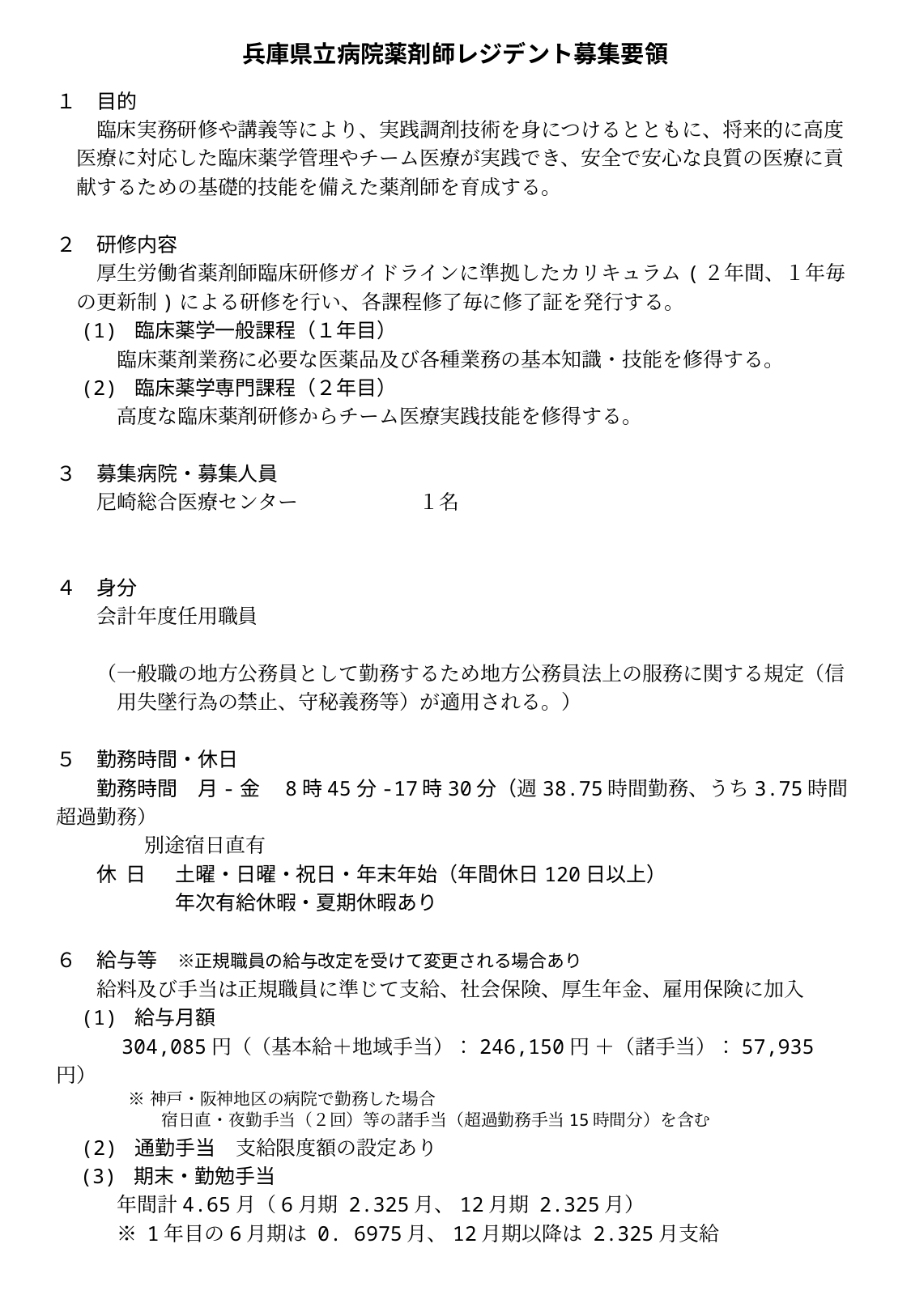

兵庫県立病院薬剤師レジデント募集要領
１　目的
　　臨床実務研修や講義等により、実践調剤技術を身につけるとともに、将来的に高度
　医療に対応した臨床薬学管理やチーム医療が実践でき、安全で安心な良質の医療に貢
　献するための基礎的技能を備えた薬剤師を育成する。

２　研修内容
　　厚生労働省薬剤師臨床研修ガイドラインに準拠したカリキュラム(２年間、１年毎
　の更新制)による研修を行い、各課程修了毎に修了証を発行する。
　(1) 臨床薬学一般課程（１年目）
　　　臨床薬剤業務に必要な医薬品及び各種業務の基本知識・技能を修得する。
　(2) 臨床薬学専門課程（２年目）
　　　高度な臨床薬剤研修からチーム医療実践技能を修得する。

３　募集病院・募集人員
　　尼崎総合医療センター　　　　　　１名

４　身分
　　会計年度任用職員
　　（一般職の地方公務員として勤務するため地方公務員法上の服務に関する規定（信
　　　用失墜行為の禁止、守秘義務等）が適用される。）

５　勤務時間・休日
　　勤務時間　月-金　8時45分-17時30分（週38.75時間勤務、うち3.75時間超過勤務）
           　 別途宿日直有
　　休  日　  土曜・日曜・祝日・年末年始（年間休日120日以上）
　　　　　    年次有給休暇・夏期休暇あり

６　給与等　※正規職員の給与改定を受けて変更される場合あり
　　給料及び手当は正規職員に準じて支給、社会保険、厚生年金、雇用保険に加入
　(1) 給与月額
　　　304,085円（（基本給＋地域手当）：246,150円 ＋（諸手当）：57,935円）
　　　    ※ 神戸・阪神地区の病院で勤務した場合
　　　　         宿日直・夜勤手当（２回）等の諸手当（超過勤務手当15時間分）を含む
　(2) 通勤手当　支給限度額の設定あり
  (3) 期末・勤勉手当
　　　年間計4.65月（6月期 2.325月、12月期 2.325月）
　　　※ 1年目の6月期は 0. 6975月、12月期以降は 2.325月支給